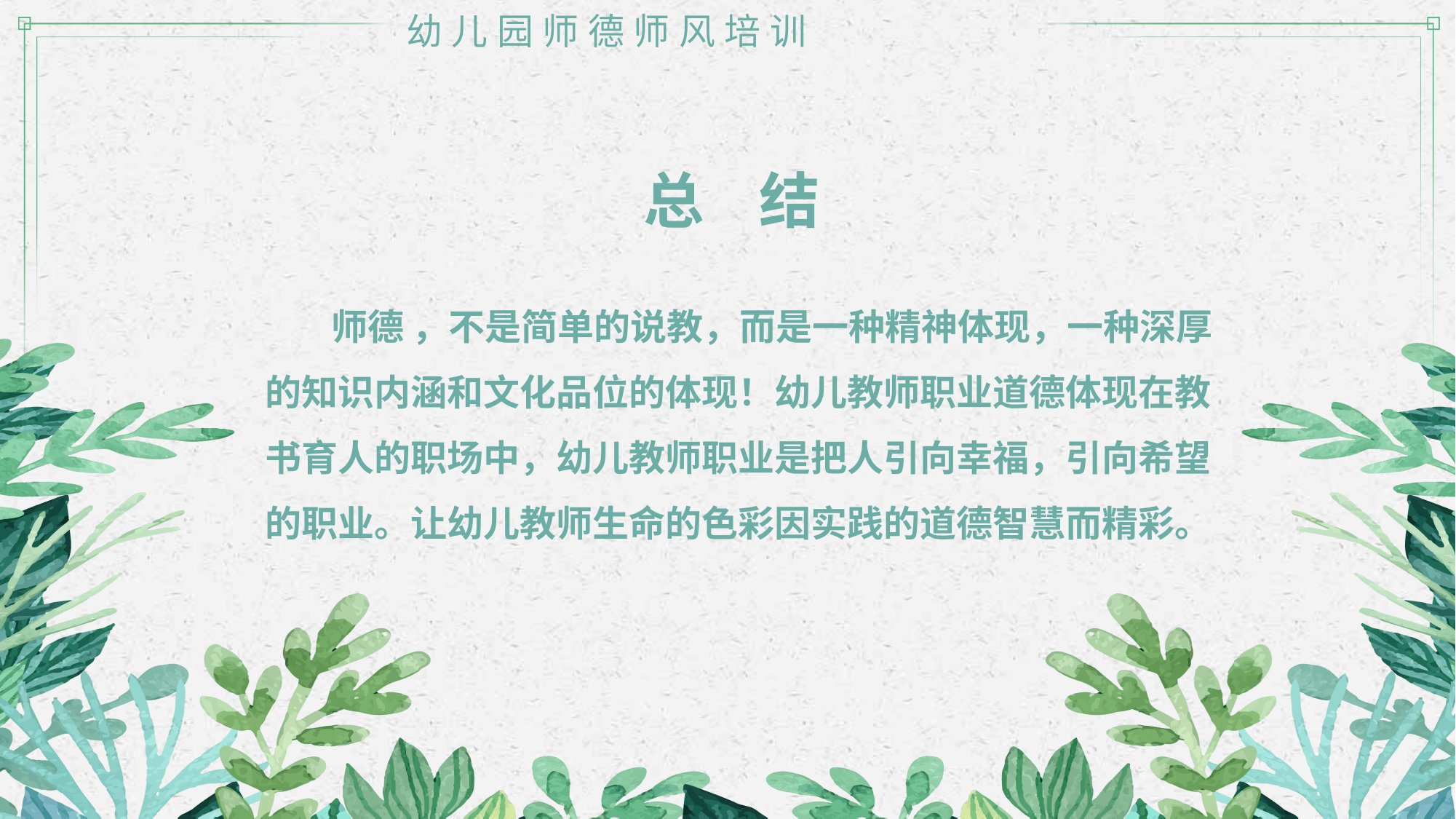

总    结
       师德 ，不是简单的说教，而是一种精神体现，一种深厚的知识内涵和文化品位的体现！幼儿教师职业道德体现在教书育人的职场中，幼儿教师职业是把人引向幸福，引向希望的职业。让幼儿教师生命的色彩因实践的道德智慧而精彩。